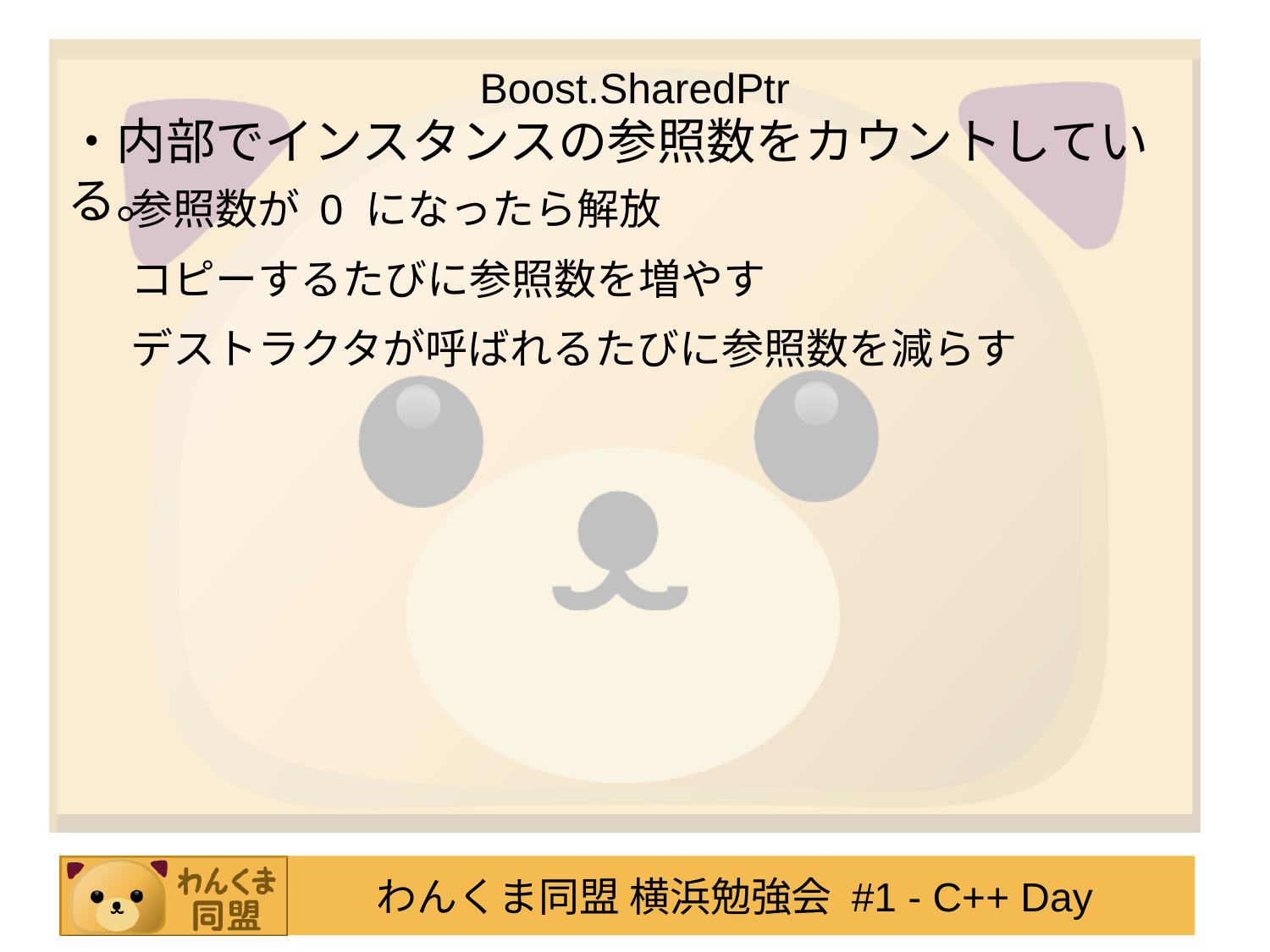

Boost.SharedPtr
・内部でインスタンスの参照数をカウントしている。
参照数が 0 になったら解放
コピーするたびに参照数を増やす
デストラクタが呼ばれるたびに参照数を減らす